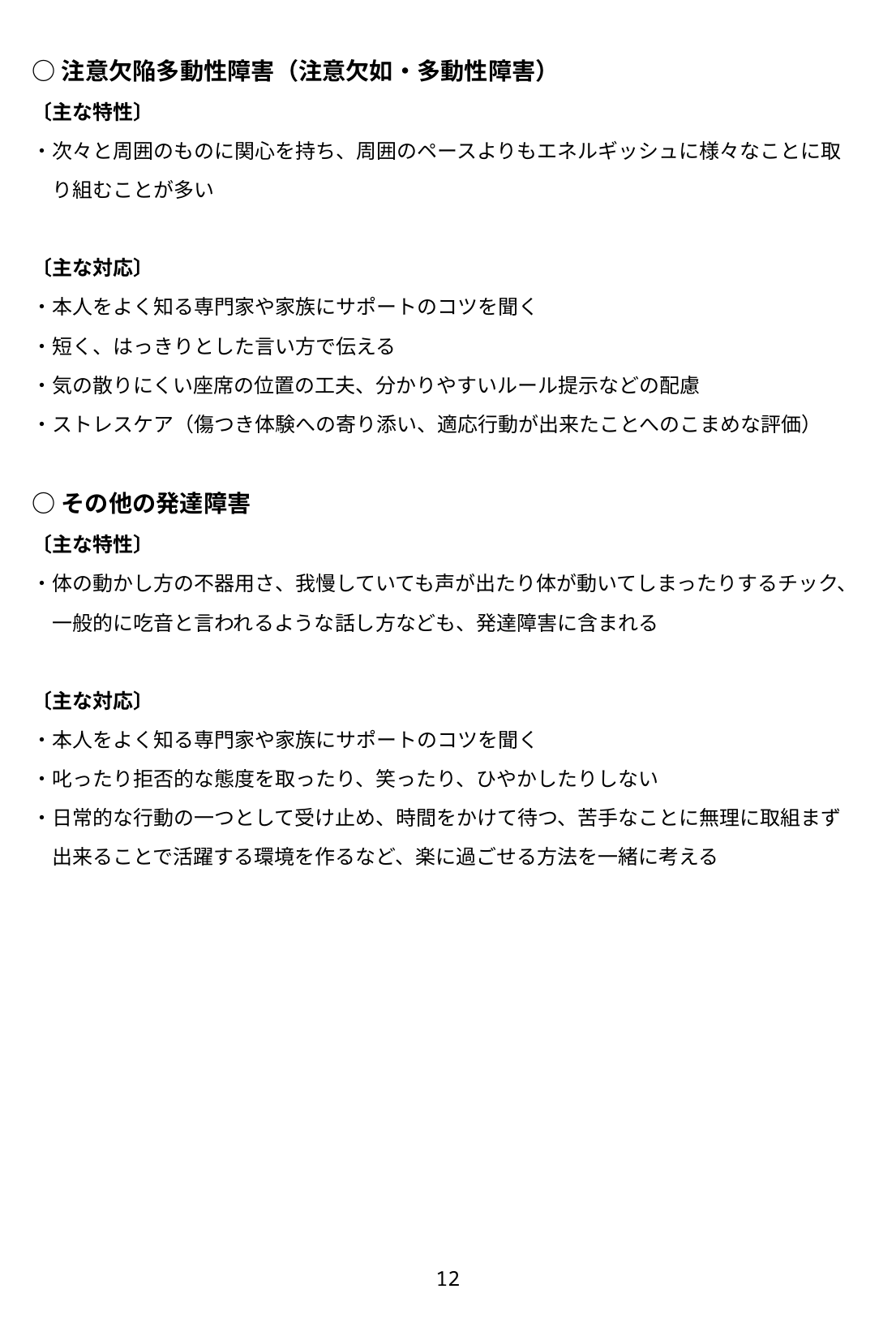

○注意欠陥多動性障害（注意欠如・多動性障害）
〔主な特性〕
・次々と周囲のものに関心を持ち、周囲のペースよりもエネルギッシュに様々なことに取
　り組むことが多い

〔主な対応〕
・本人をよく知る専門家や家族にサポートのコツを聞く
・短く、はっきりとした言い方で伝える
・気の散りにくい座席の位置の工夫、分かりやすいルール提示などの配慮
・ストレスケア（傷つき体験への寄り添い、適応行動が出来たことへのこまめな評価）

○その他の発達障害
〔主な特性〕
・体の動かし方の不器用さ、我慢していても声が出たり体が動いてしまったりするチック、
　一般的に吃音と言われるような話し方なども、発達障害に含まれる

〔主な対応〕
・本人をよく知る専門家や家族にサポートのコツを聞く
・叱ったり拒否的な態度を取ったり、笑ったり、ひやかしたりしない
・日常的な行動の一つとして受け止め、時間をかけて待つ、苦手なことに無理に取組まず
　出来ることで活躍する環境を作るなど、楽に過ごせる方法を一緒に考える

12